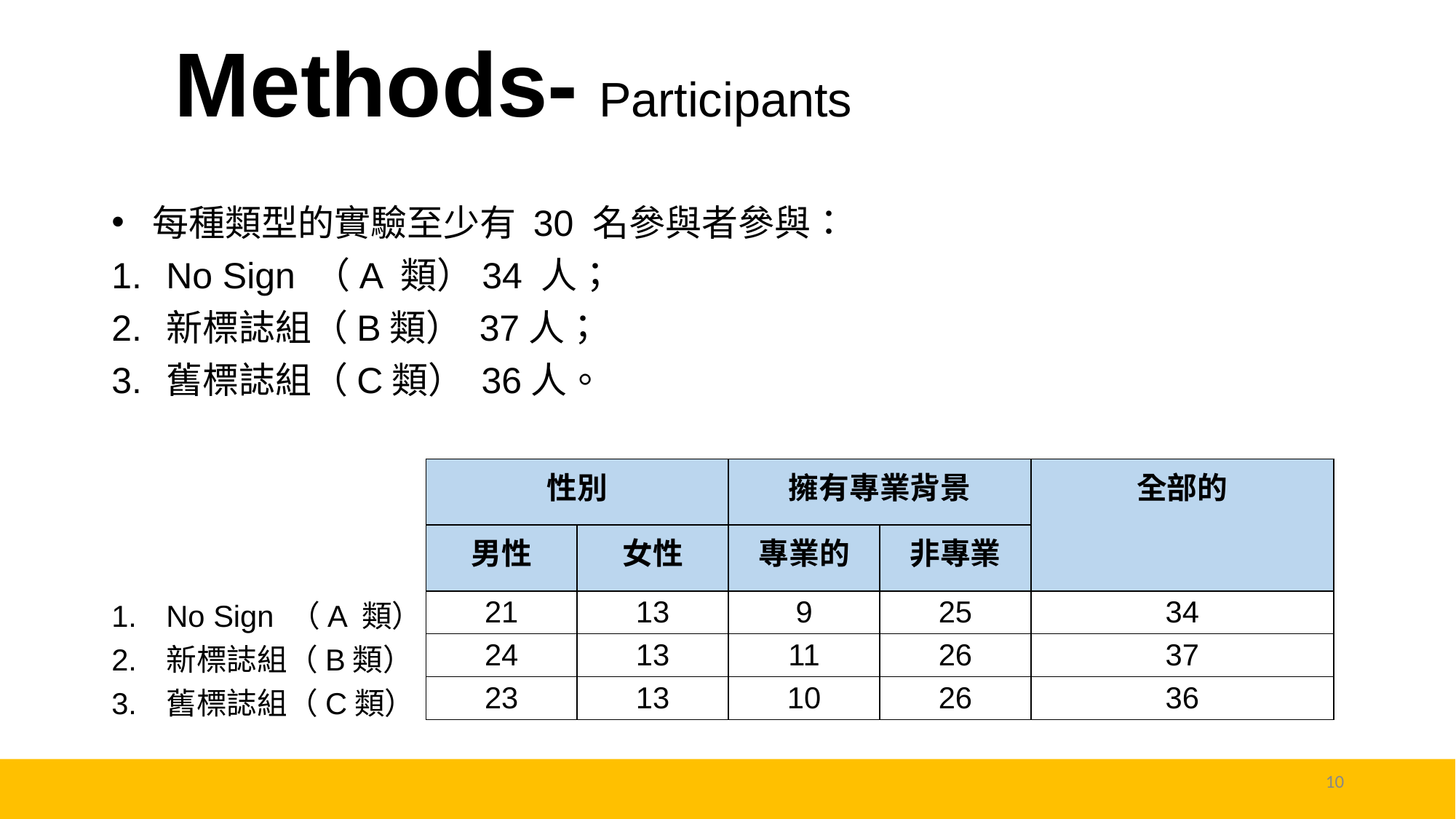

# Methods- Participants
每種類型的實驗至少有 30 名參與者參與：
No Sign （A 類）34 人；
新標誌組（B類） 37人；
舊標誌組（C類） 36人。

| 性別 |  | 擁有專業背景 |  | 全部的 |
| --- | --- | --- | --- | --- |
| 男性 | 女性 | 專業的 | 非專業 |  |
| 21 | 13 | 9 | 25 | 34 |
| 24 | 13 | 11 | 26 | 37 |
| 23 | 13 | 10 | 26 | 36 |
No Sign （A 類）
新標誌組（B類）
舊標誌組（C類）

10